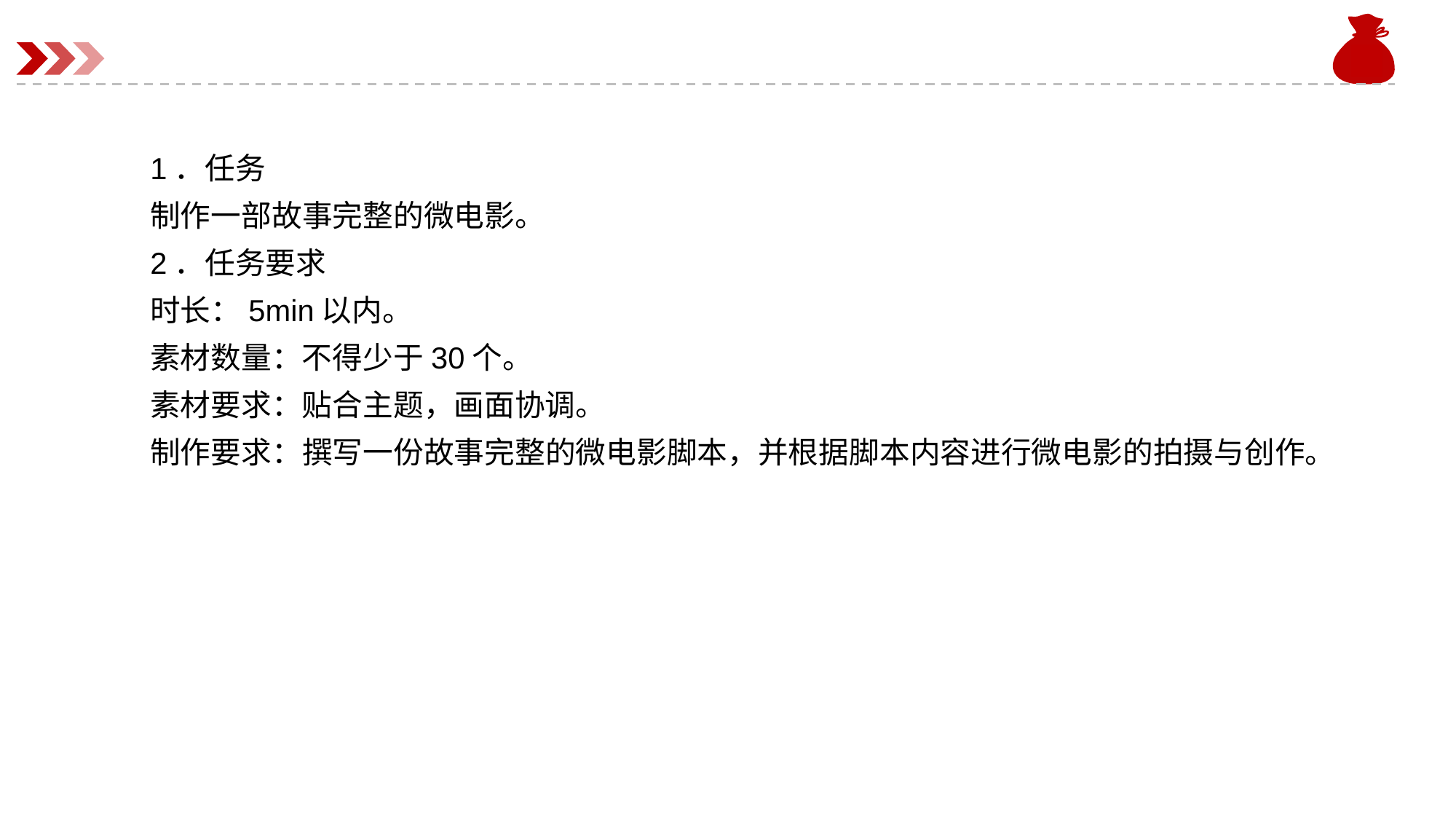

75
1．任务
制作一部故事完整的微电影。
2．任务要求
时长：5min以内。
素材数量：不得少于30个。
素材要求：贴合主题，画面协调。
制作要求：撰写一份故事完整的微电影脚本，并根据脚本内容进行微电影的拍摄与创作。